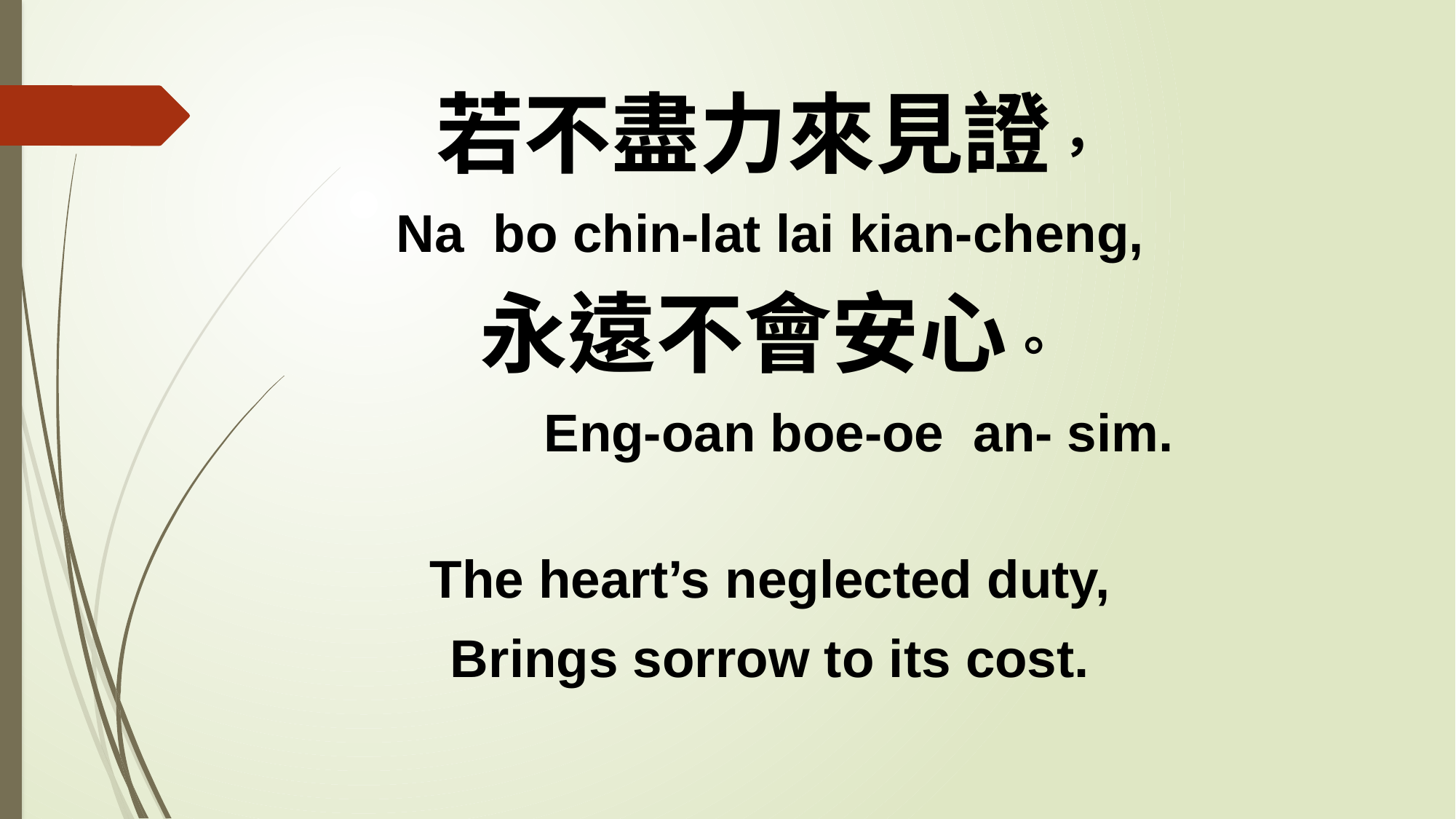

若不盡力來見證，
Na  bo chin-lat lai kian-cheng,
永遠不會安心。
                    Eng-oan boe-oe  an- sim.

The heart’s neglected duty,
Brings sorrow to its cost.